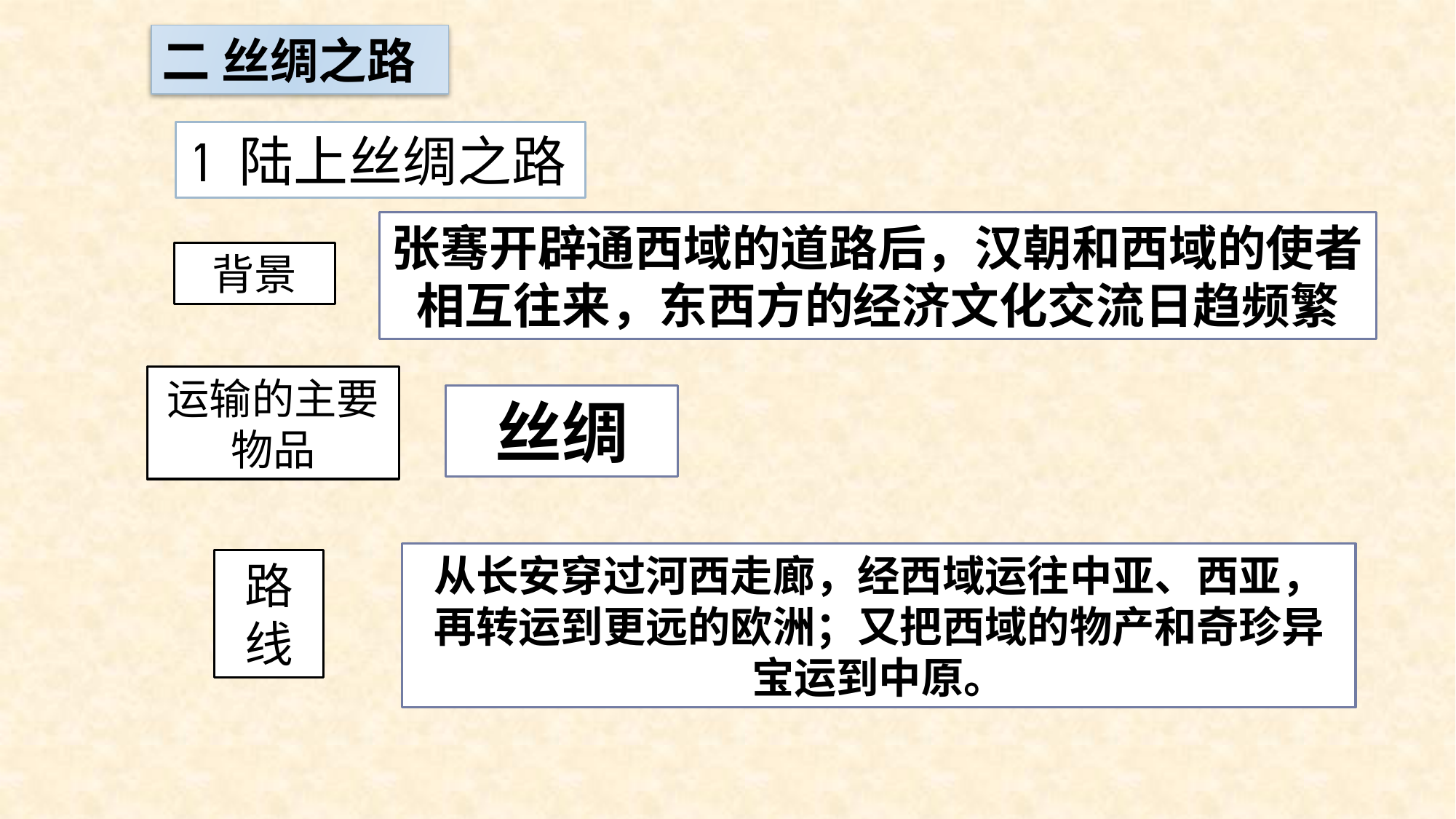

二 丝绸之路
1 陆上丝绸之路
张骞开辟通西域的道路后，汉朝和西域的使者相互往来，东西方的经济文化交流日趋频繁
背景
运输的主要物品
丝绸
从长安穿过河西走廊，经西域运往中亚、西亚，再转运到更远的欧洲；又把西域的物产和奇珍异宝运到中原。
路线